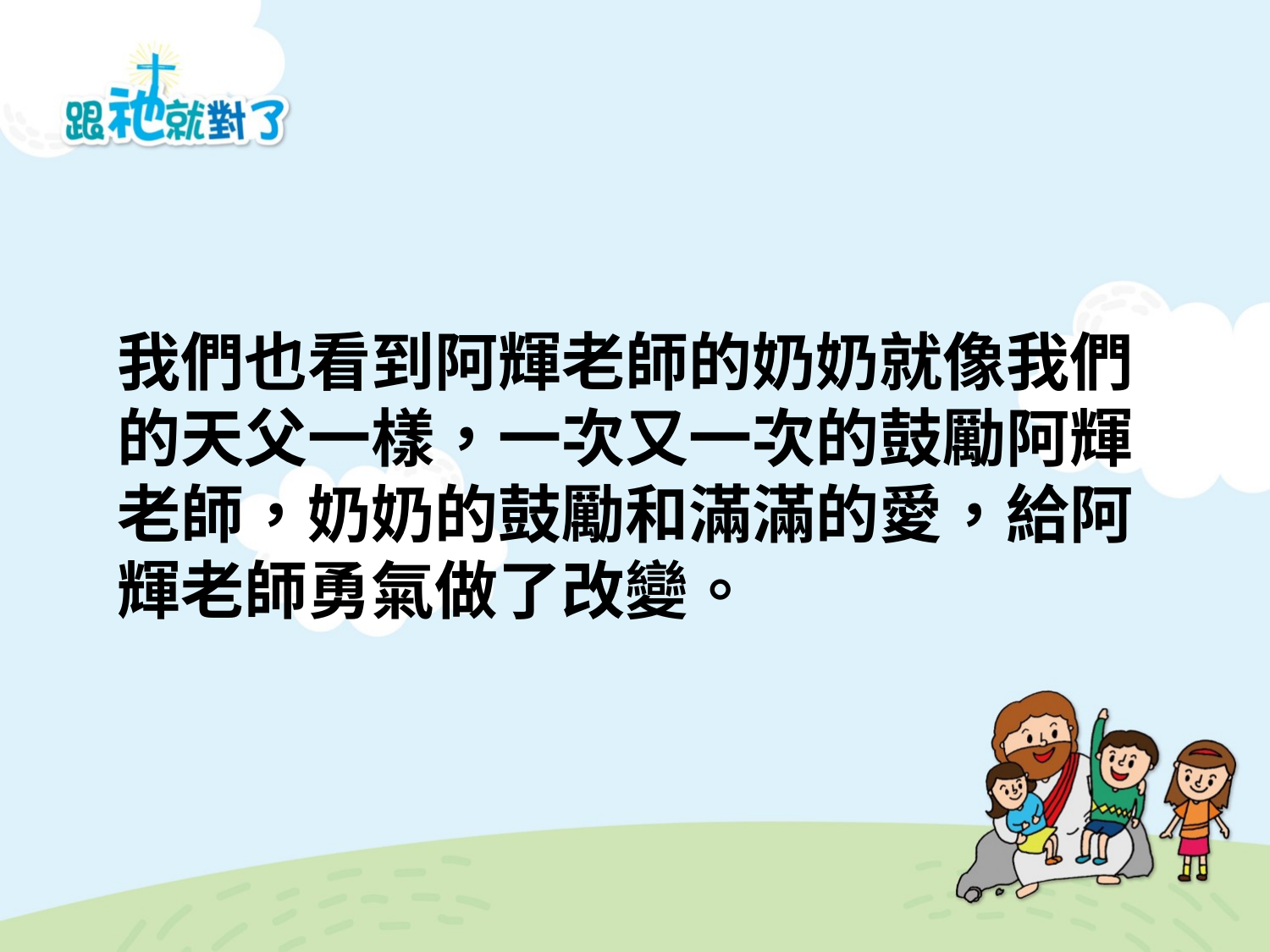

我們也看到阿輝老師的奶奶就像我們的天父一樣，一次又一次的鼓勵阿輝老師，奶奶的鼓勵和滿滿的愛，給阿輝老師勇氣做了改變。